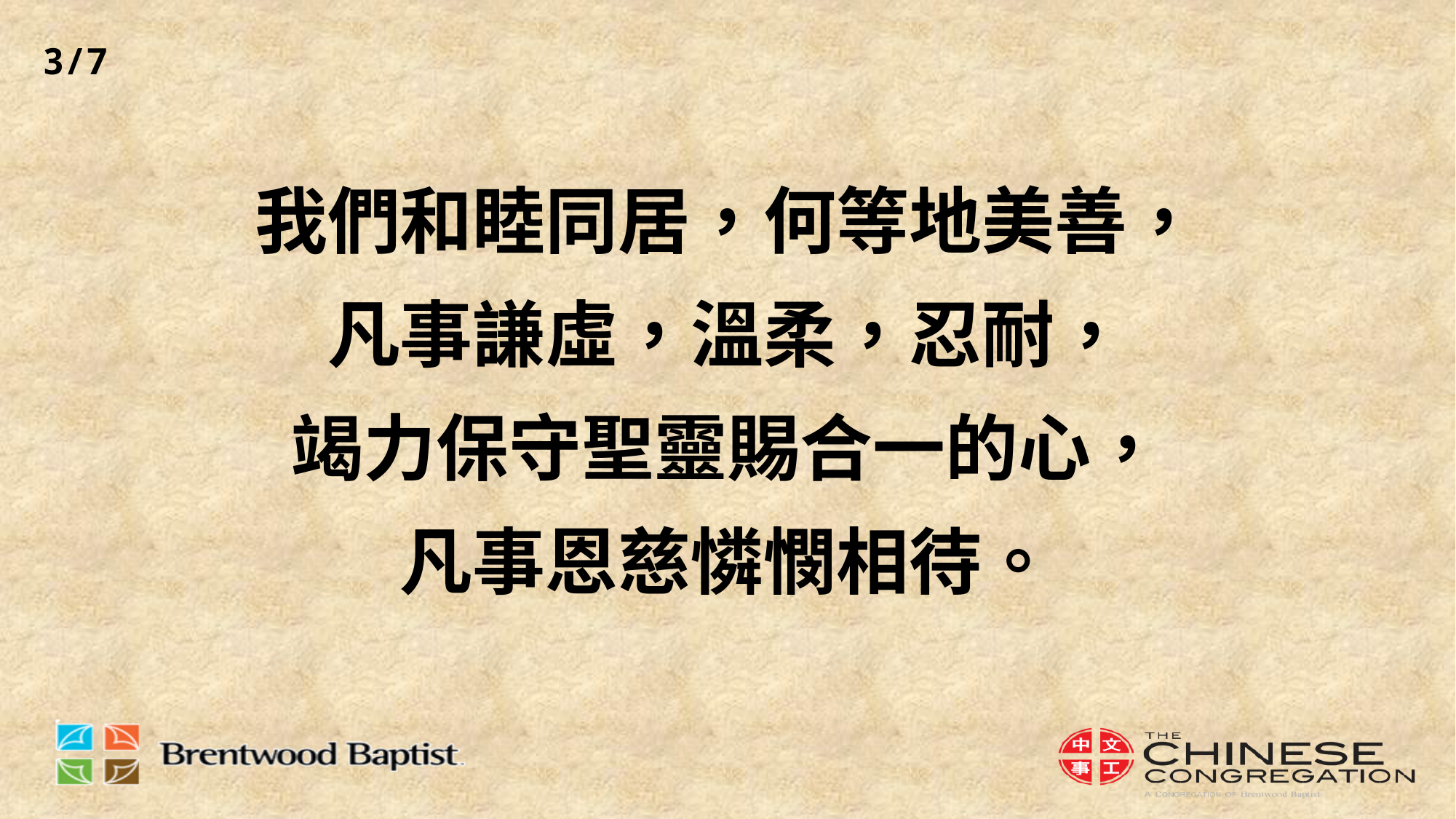

3/7
# 我們和睦同居，何等地美善， 凡事謙虛，溫柔，忍耐， 竭力保守聖靈賜合一的心， 凡事恩慈憐憫相待。